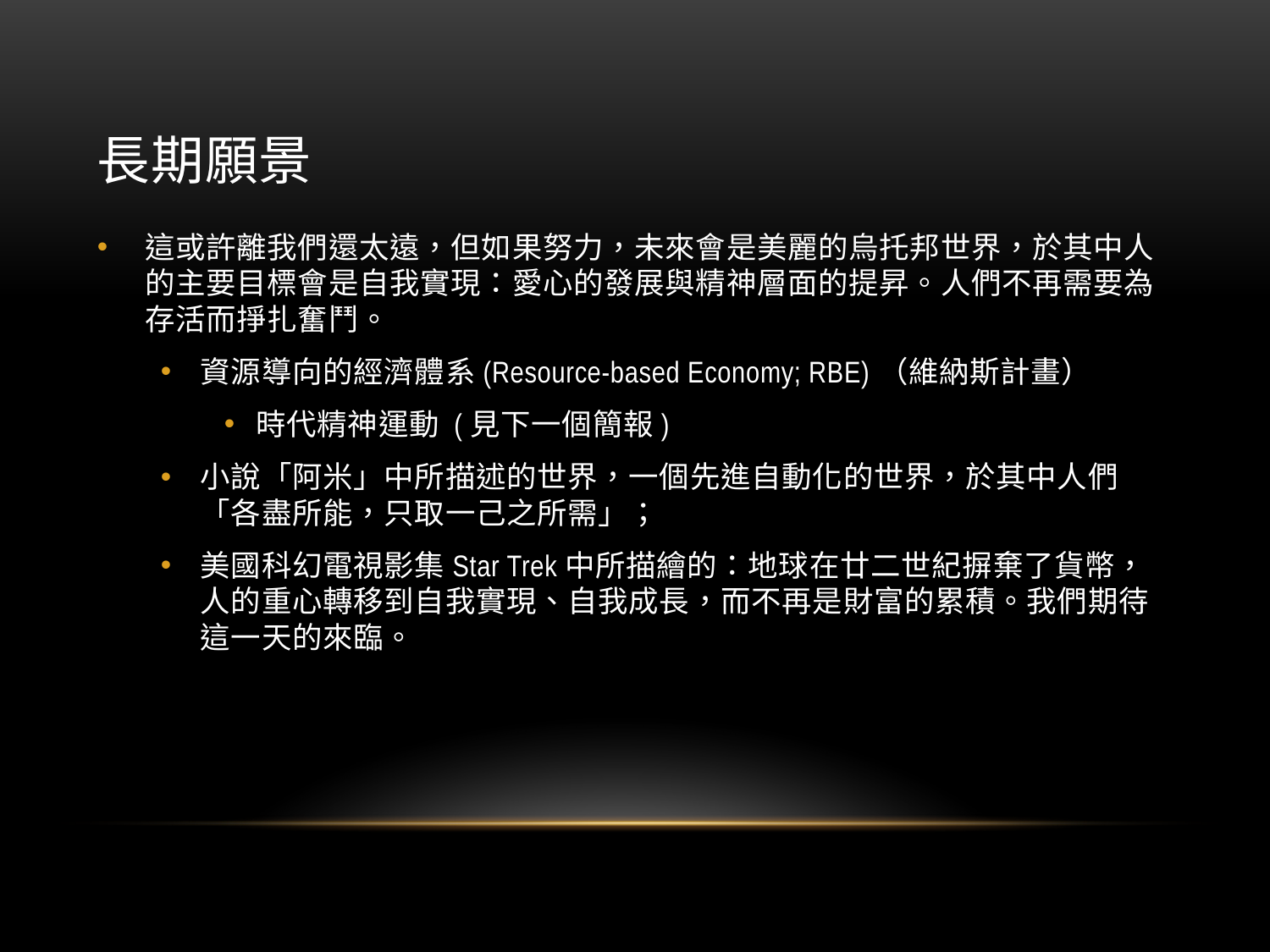

# 長期願景
這或許離我們還太遠，但如果努力，未來會是美麗的烏托邦世界，於其中人的主要目標會是自我實現：愛心的發展與精神層面的提昇。人們不再需要為存活而掙扎奮鬥。
資源導向的經濟體系(Resource-based Economy; RBE)（維納斯計畫）
時代精神運動 (見下一個簡報)
小說「阿米」中所描述的世界，一個先進自動化的世界，於其中人們「各盡所能，只取一己之所需」；
美國科幻電視影集Star Trek中所描繪的：地球在廿二世紀摒棄了貨幣，人的重心轉移到自我實現、自我成長，而不再是財富的累積。我們期待這一天的來臨。